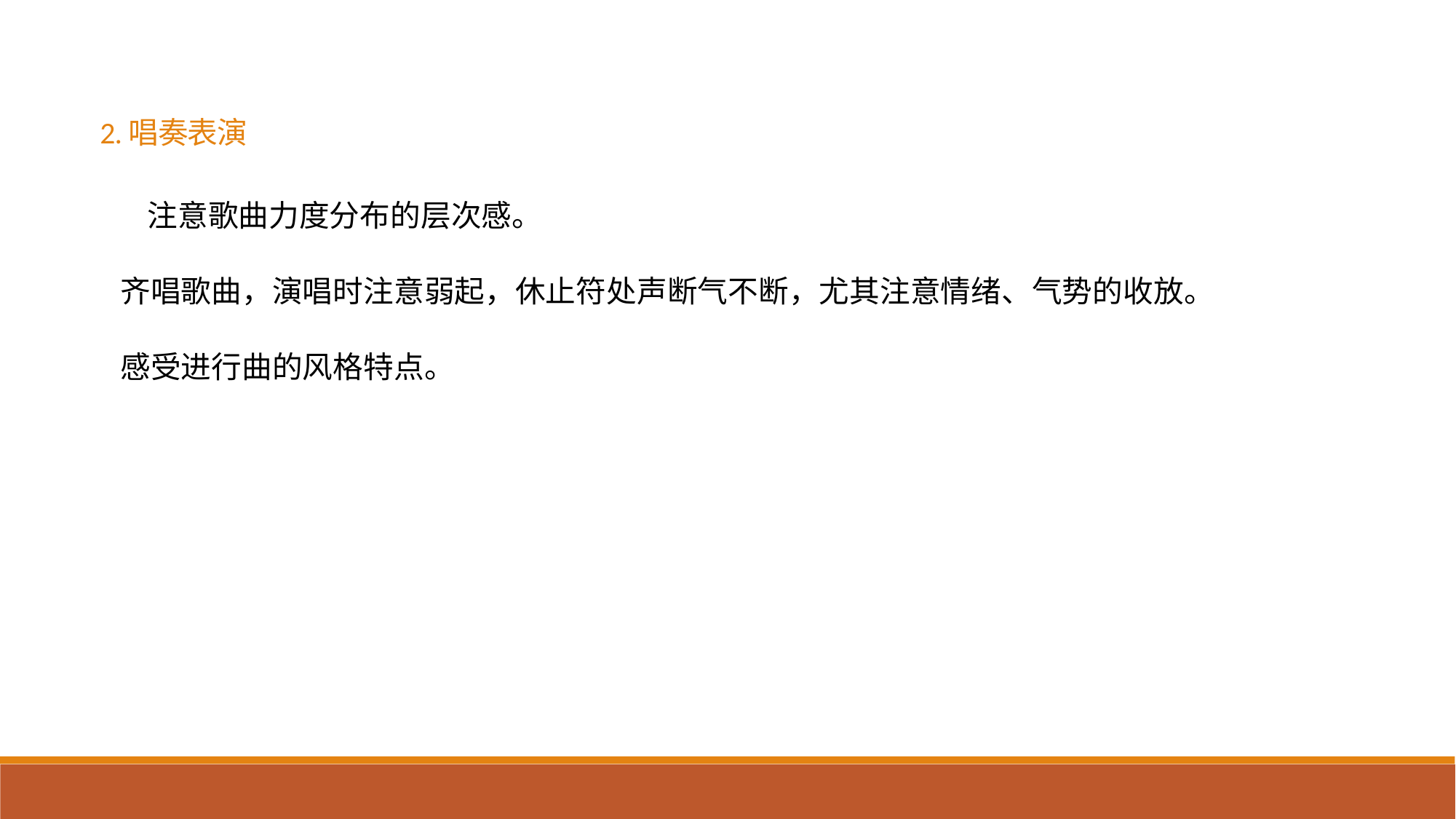

2.唱奏表演

       注意歌曲力度分布的层次感。
   齐唱歌曲，演唱时注意弱起，休止符处声断气不断，尤其注意情绪、气势的收放。
   感受进行曲的风格特点。